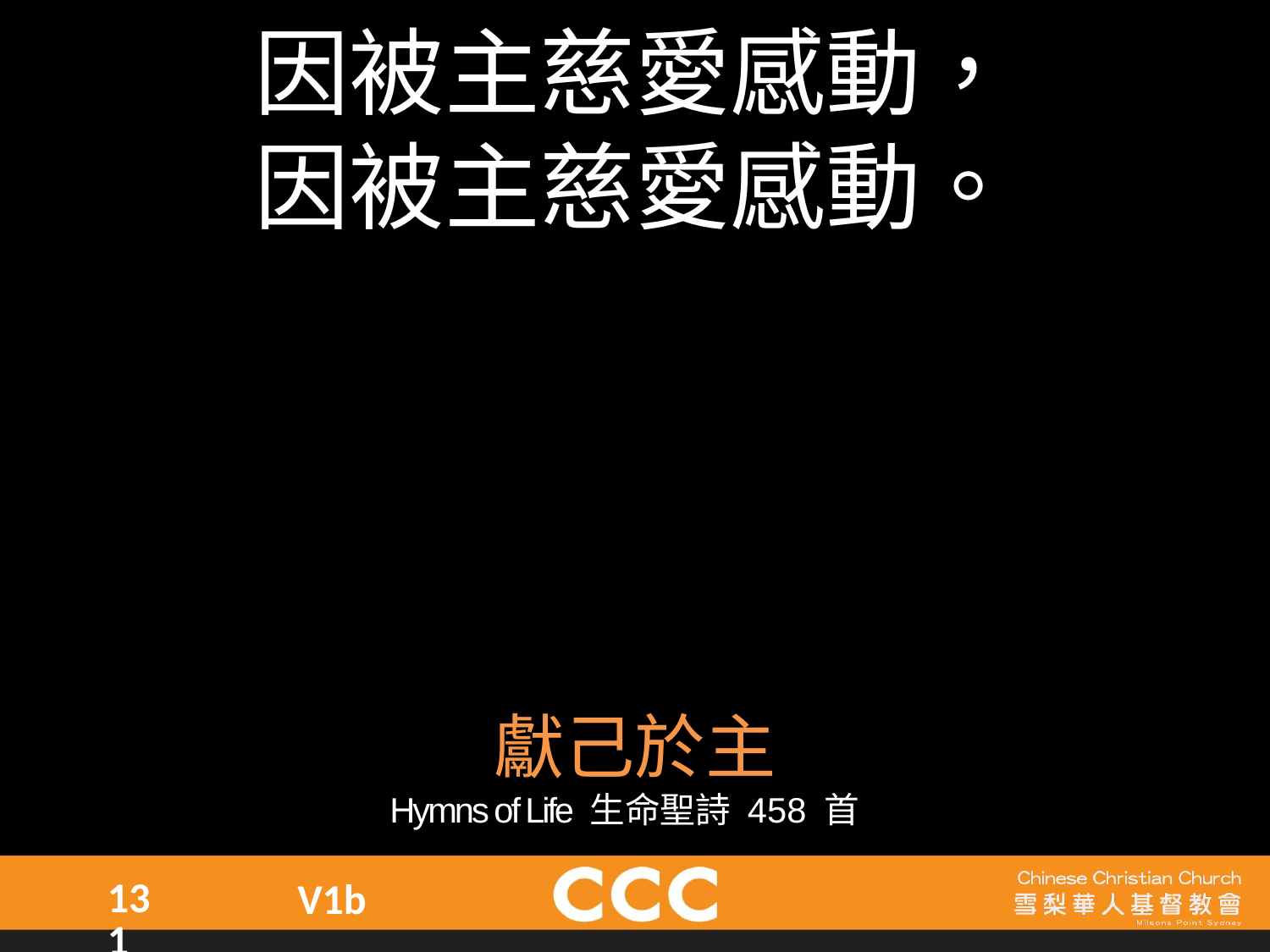

因被主慈愛感動，
因被主慈愛感動。
獻己於主
Hymns of Life 生命聖詩 458 首
131
V1b